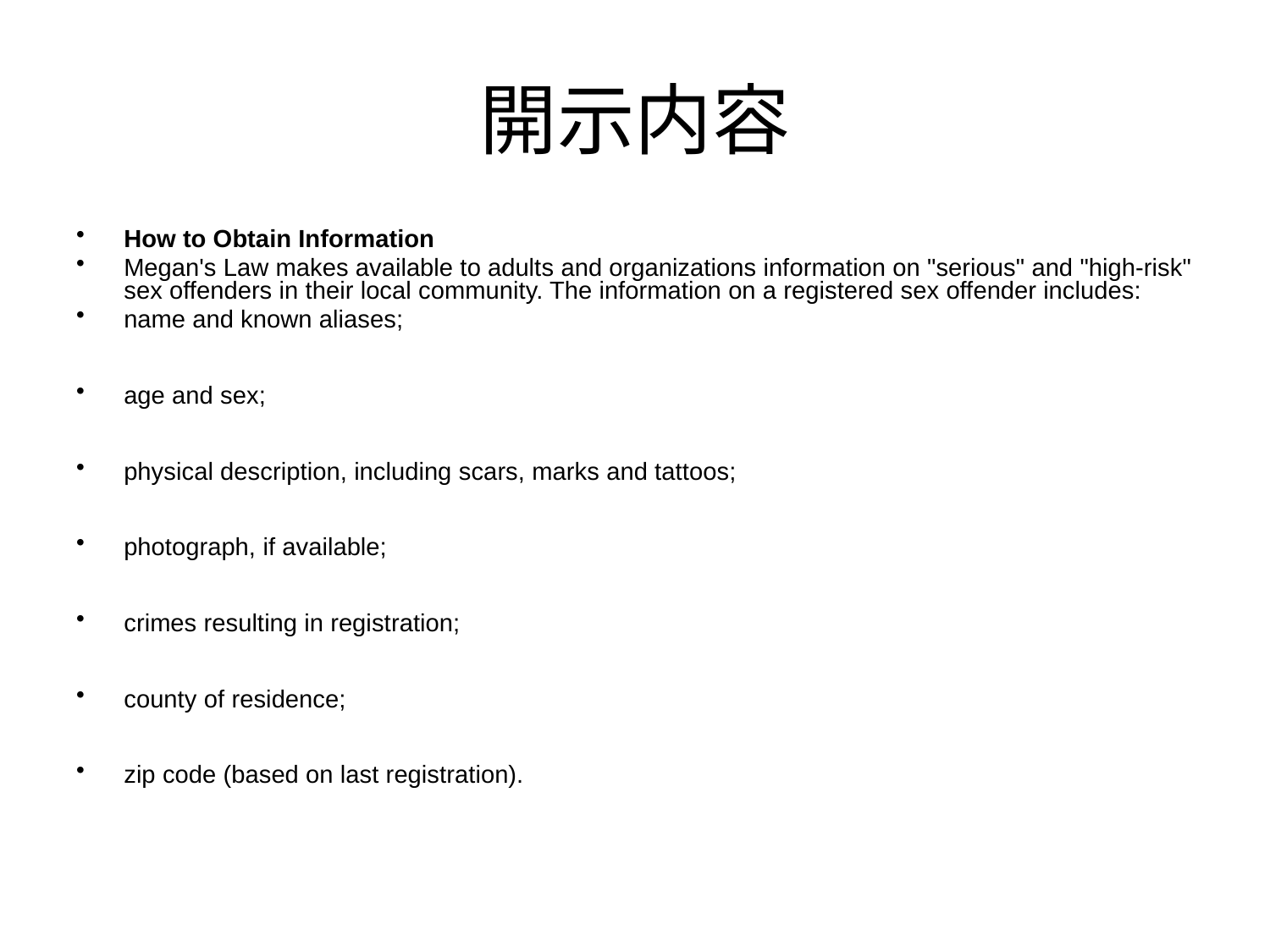

# 開示内容
How to Obtain Information
Megan's Law makes available to adults and organizations information on "serious" and "high-risk" sex offenders in their local community. The information on a registered sex offender includes:
name and known aliases;
age and sex;
physical description, including scars, marks and tattoos;
photograph, if available;
crimes resulting in registration;
county of residence;
zip code (based on last registration).